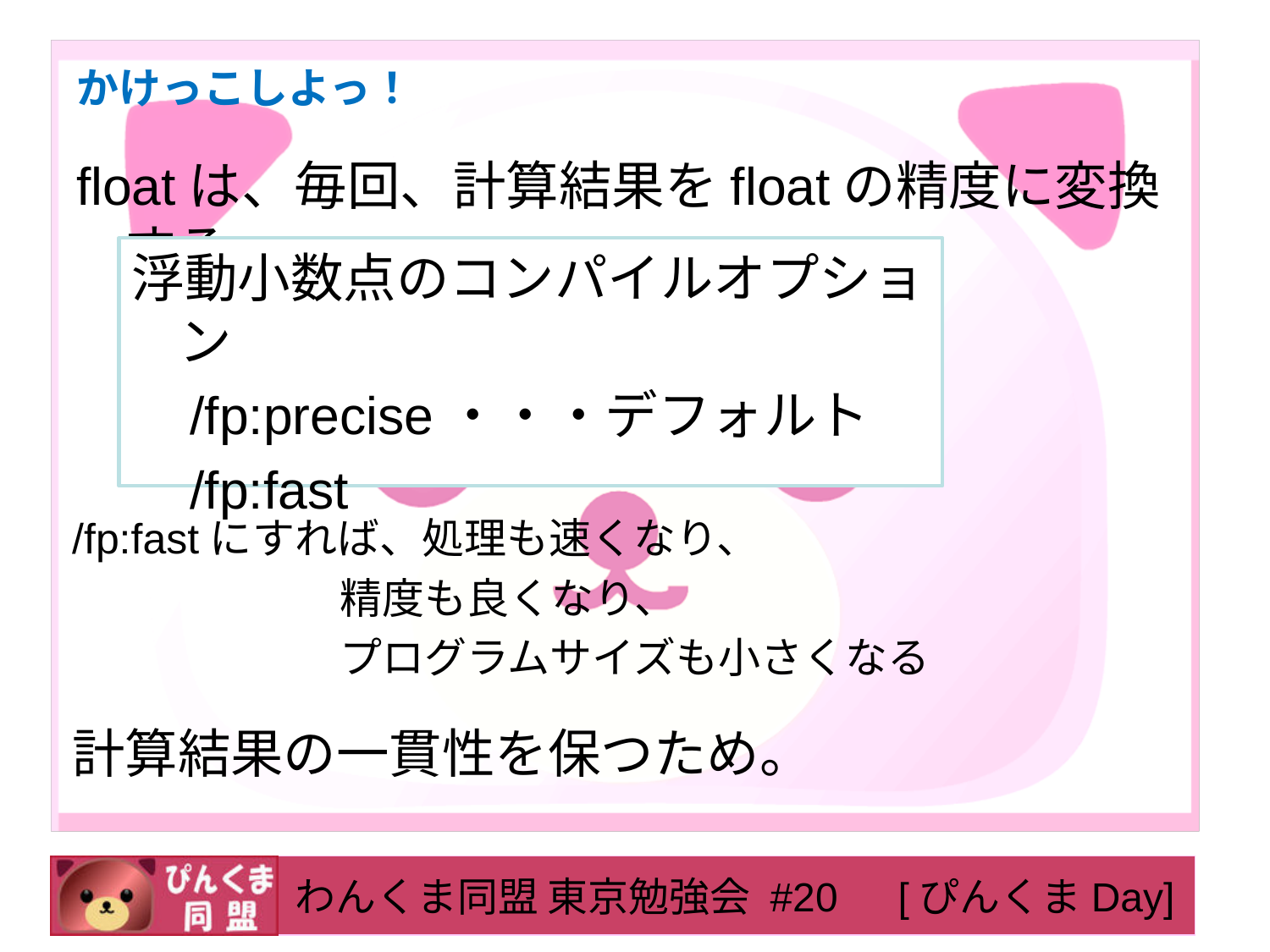

# かけっこしよっ！
floatは、毎回、計算結果をfloatの精度に変換する。
浮動小数点のコンパイルオプション
    /fp:precise・・・デフォルト
    /fp:fast
/fp:fastにすれば、処理も速くなり、
                           精度も良くなり、
                           プログラムサイズも小さくなる
計算結果の一貫性を保つため。